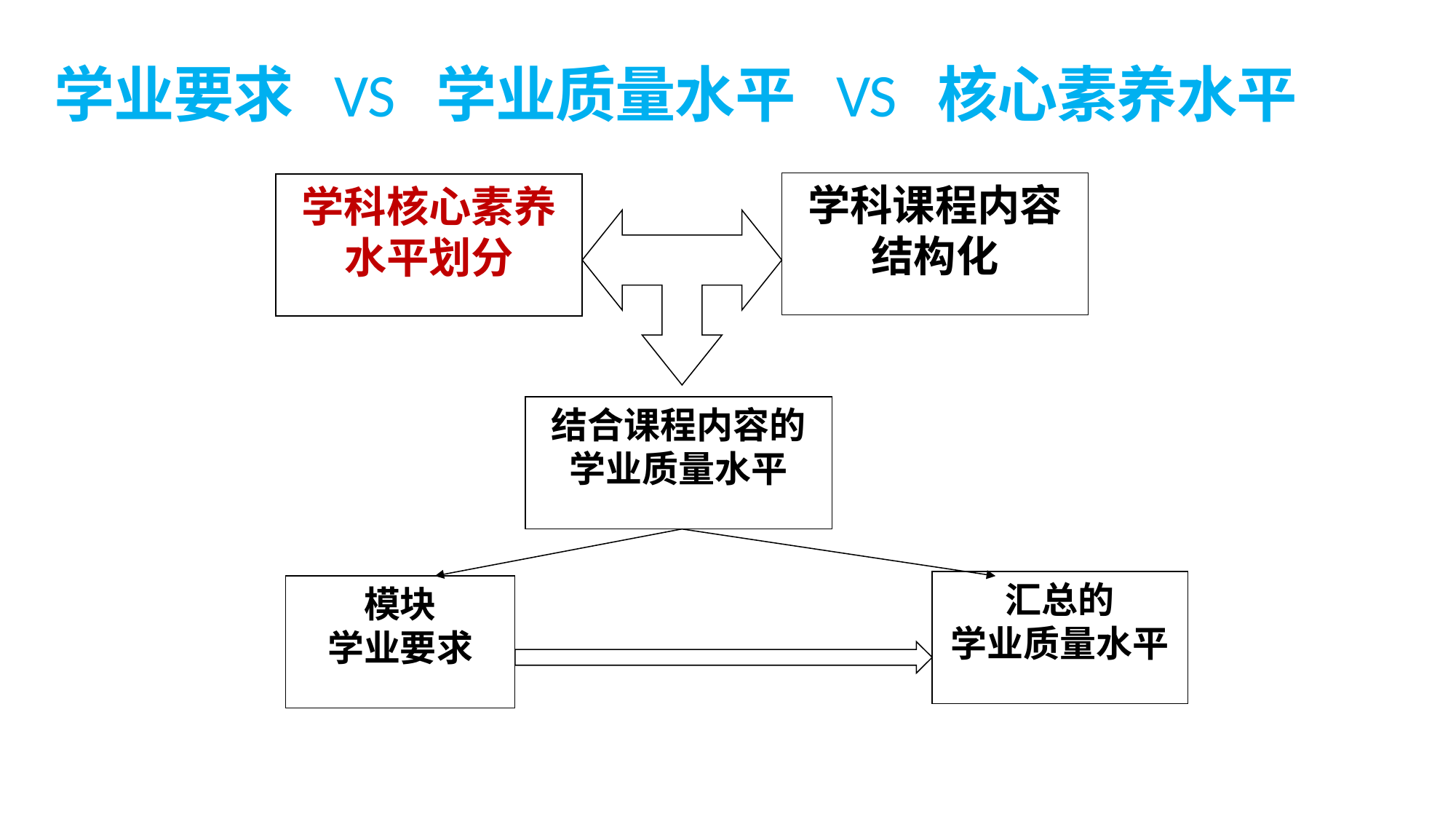

# 学业要求  VS  学业质量水平  VS  核心素养水平
学科课程内容
结构化
学科核心素养
水平划分

结合课程内容的学业质量水平
汇总的
学业质量水平
模块
学业要求